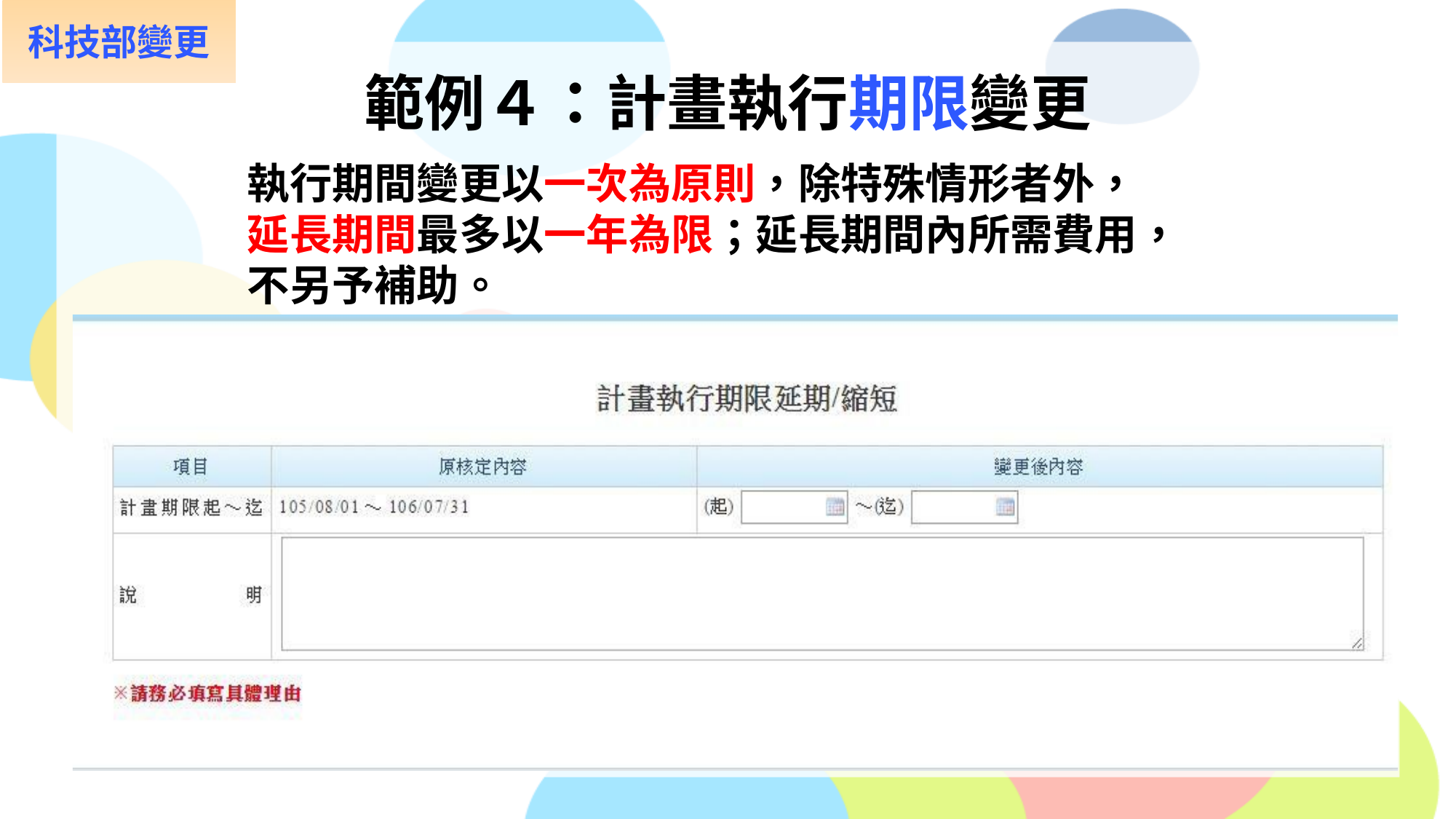

科技部變更
# 範例４：計畫執行期限變更
執行期間變更以一次為原則，除特殊情形者外，
延長期間最多以一年為限；延長期間內所需費用，不另予補助。

5